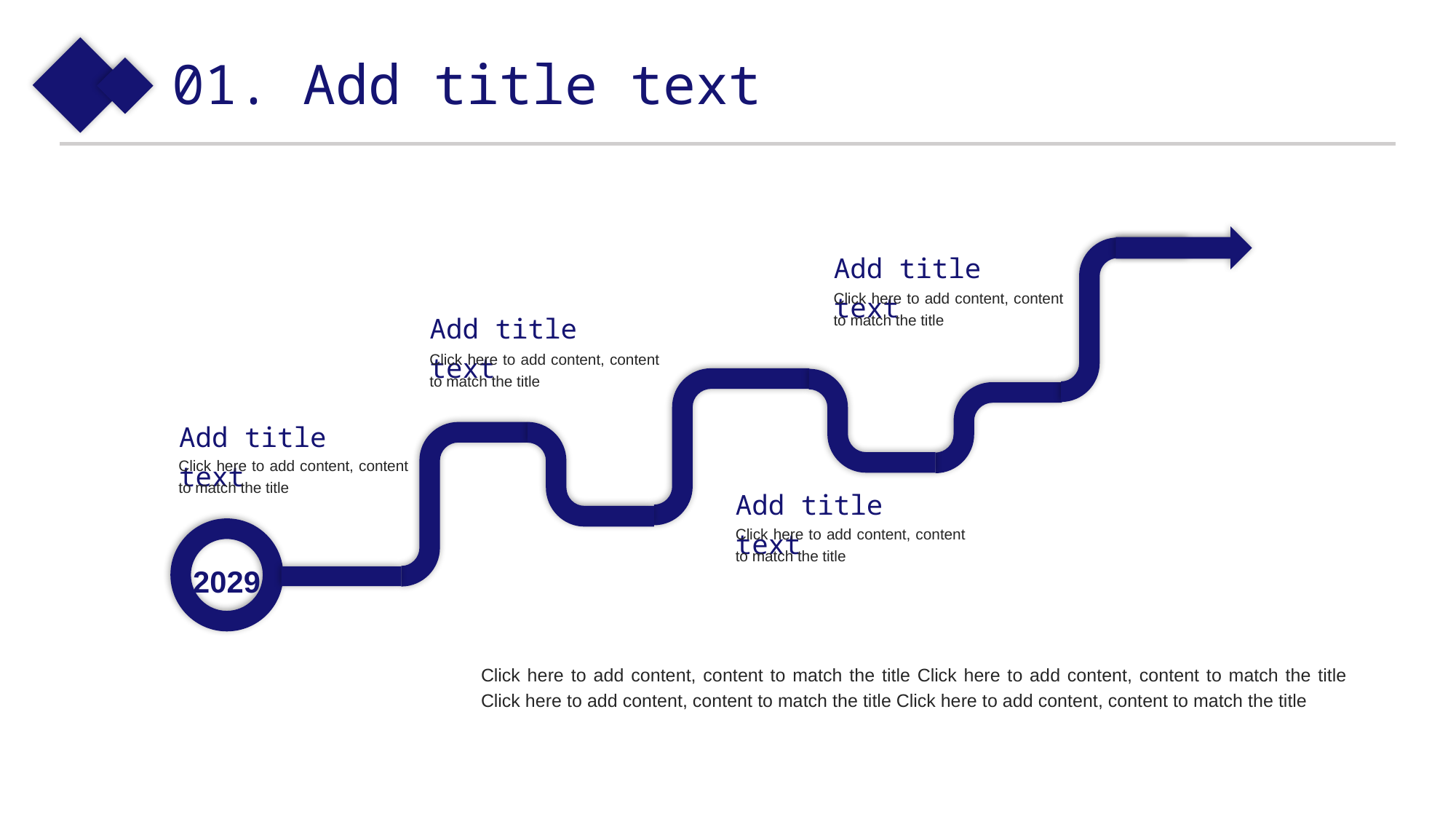

01. Add title text

Add title text
Click here to add content, content to match the title
Add title text
Click here to add content, content to match the title

Add title text
Click here to add content, content to match the title

Add title text
Click here to add content, content to match the title

2029

Click here to add content, content to match the title Click here to add content, content to match the title Click here to add content, content to match the title Click here to add content, content to match the title
行业PPT模板http://www.1ppt.com/hangye/